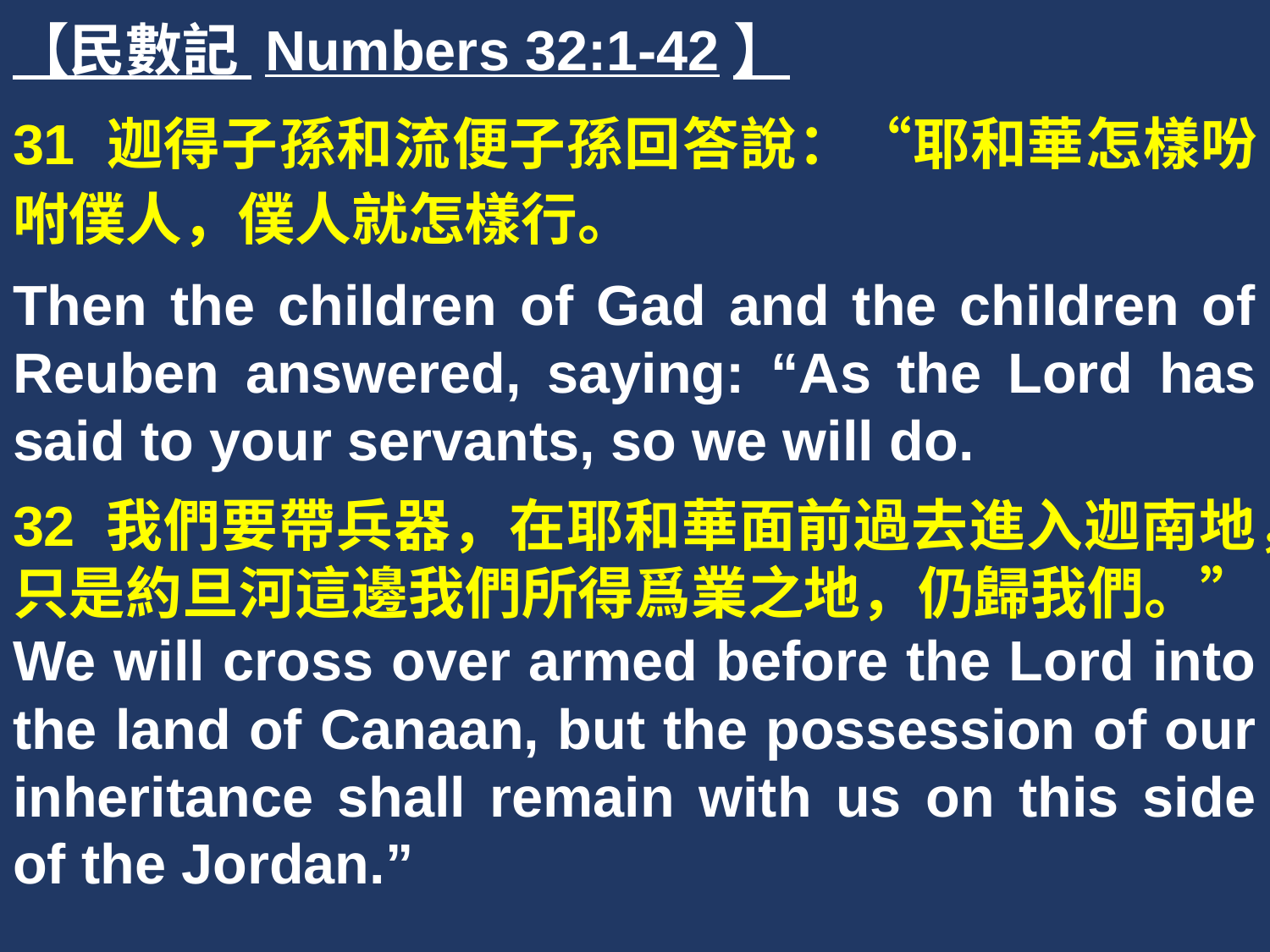

【民數記 Numbers 32:1-42】
31 迦得子孫和流便子孫回答說：“耶和華怎樣吩咐僕人，僕人就怎樣行。
Then the children of Gad and the children of Reuben answered, saying: “As the Lord has said to your servants, so we will do.
32 我們要帶兵器，在耶和華面前過去進入迦南地，只是約旦河這邊我們所得爲業之地，仍歸我們。” We will cross over armed before the Lord into the land of Canaan, but the possession of our inheritance shall remain with us on this side of the Jordan.”